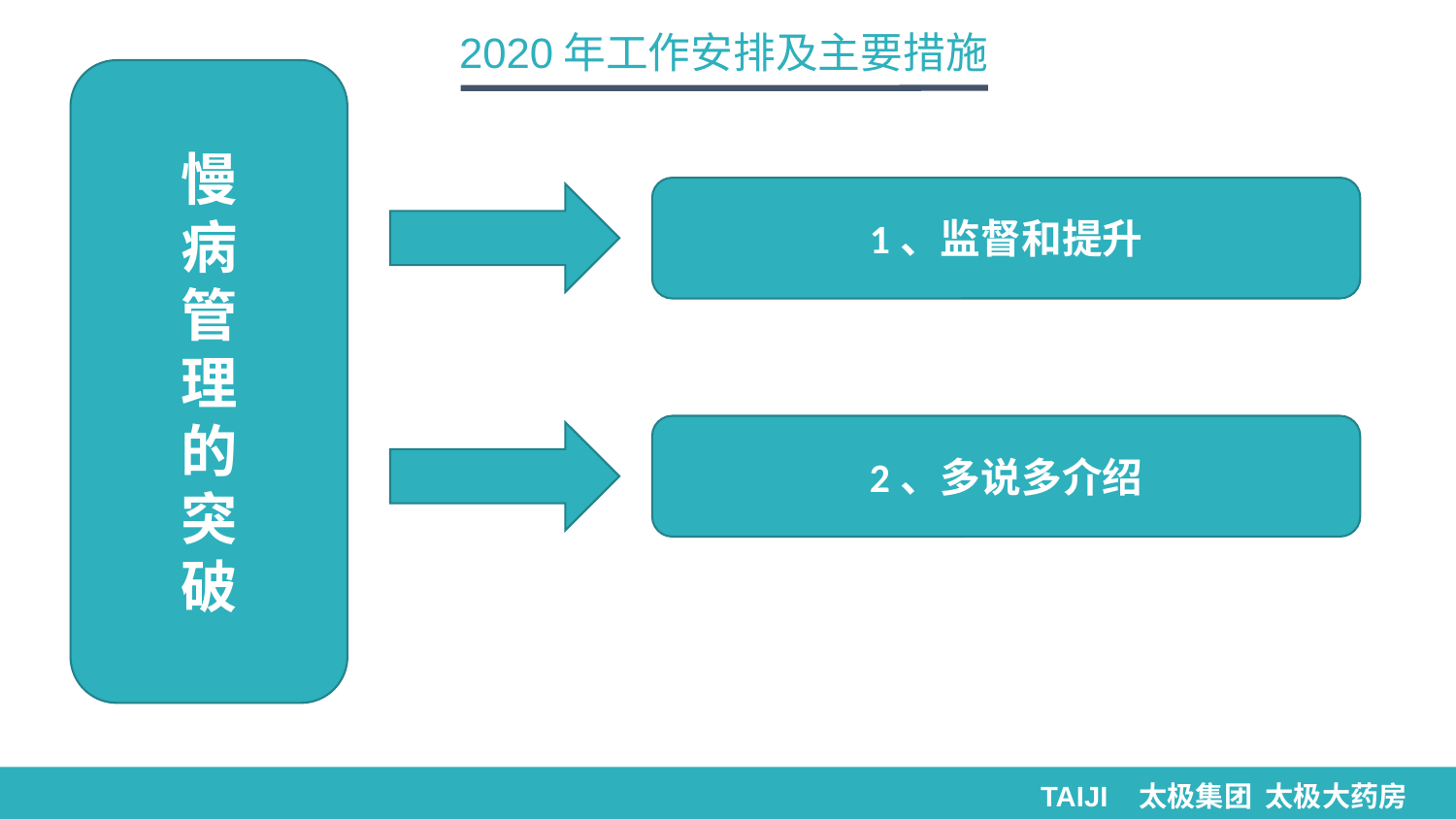

2020年工作安排及主要措施
慢
病
管
理
的
突
破
1、监督和提升

2、多说多介绍

TAIJI   太极集团  太极大药房